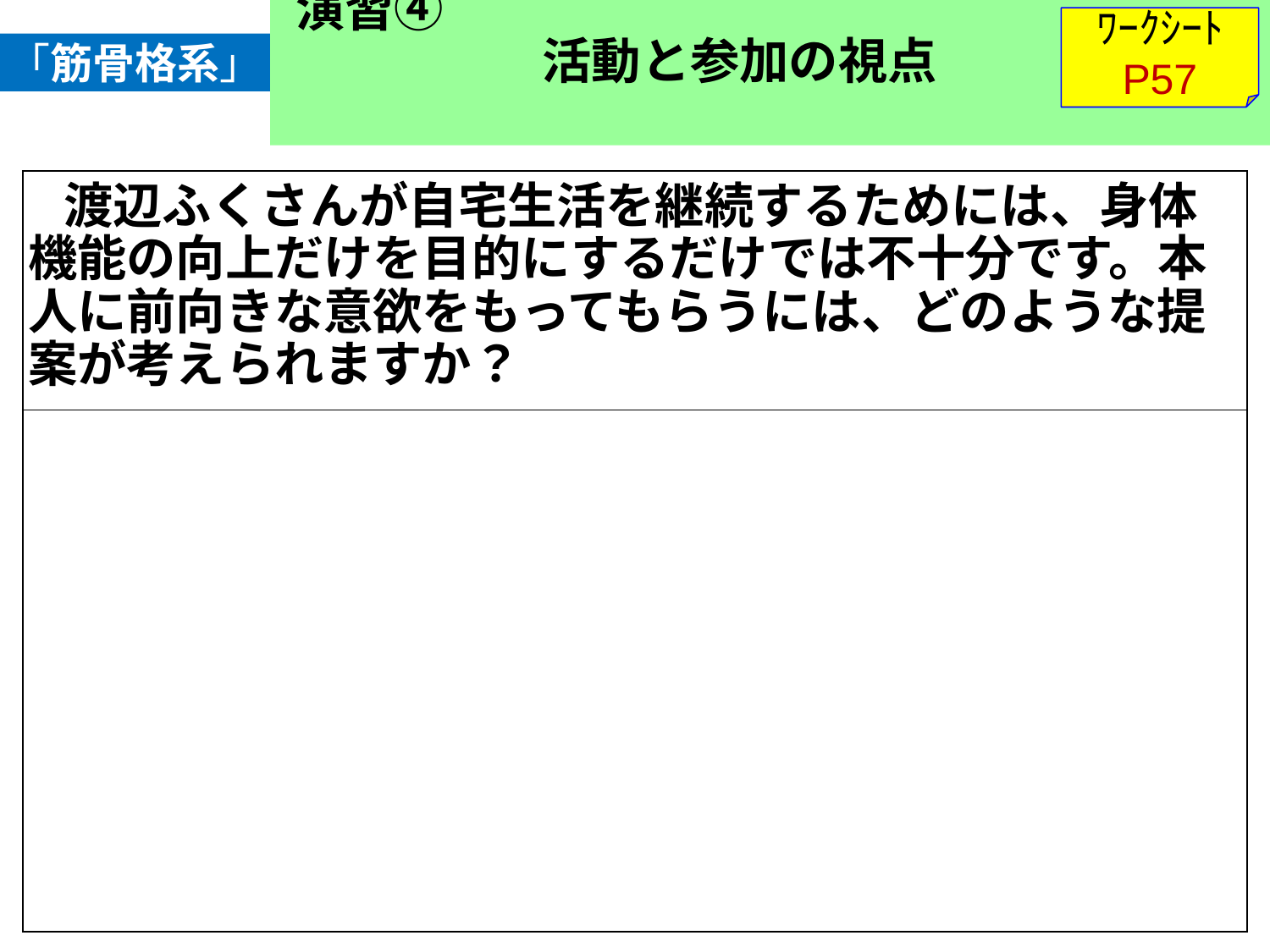

「筋骨格系」
演習④
　　　　　活動と参加の視点
ﾜｰｸｼｰﾄ
P57
| 渡辺ふくさんが自宅生活を継続するためには、身体機能の向上だけを目的にするだけでは不十分です。本人に前向きな意欲をもってもらうには、どのような提案が考えられますか？ |
| --- |
|  |